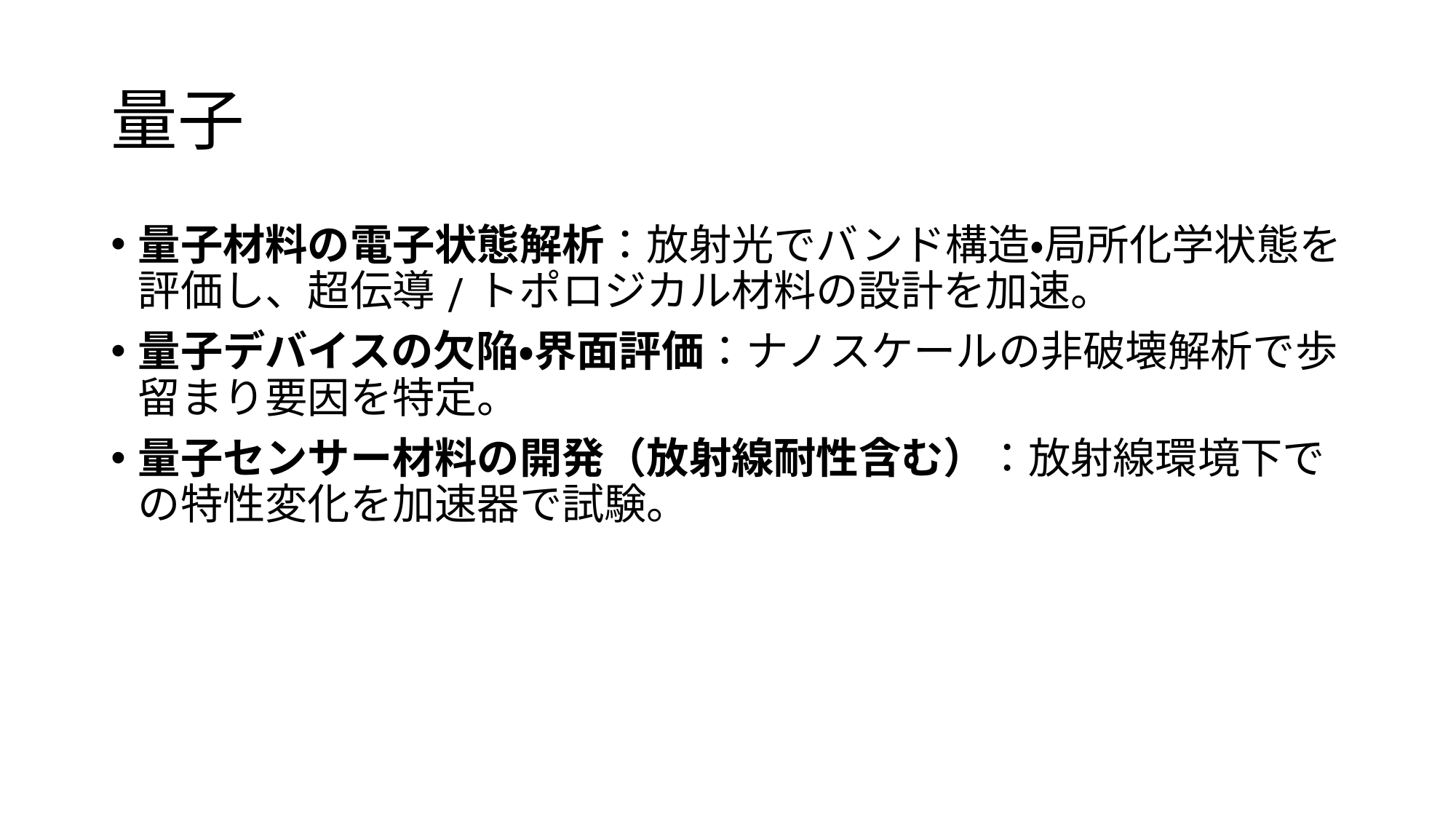

# 量子
量子材料の電子状態解析：放射光でバンド構造・局所化学状態を評価し、超伝導/トポロジカル材料の設計を加速。
量子デバイスの欠陥・界面評価：ナノスケールの非破壊解析で歩留まり要因を特定。
量子センサー材料の開発（放射線耐性含む）：放射線環境下での特性変化を加速器で試験。